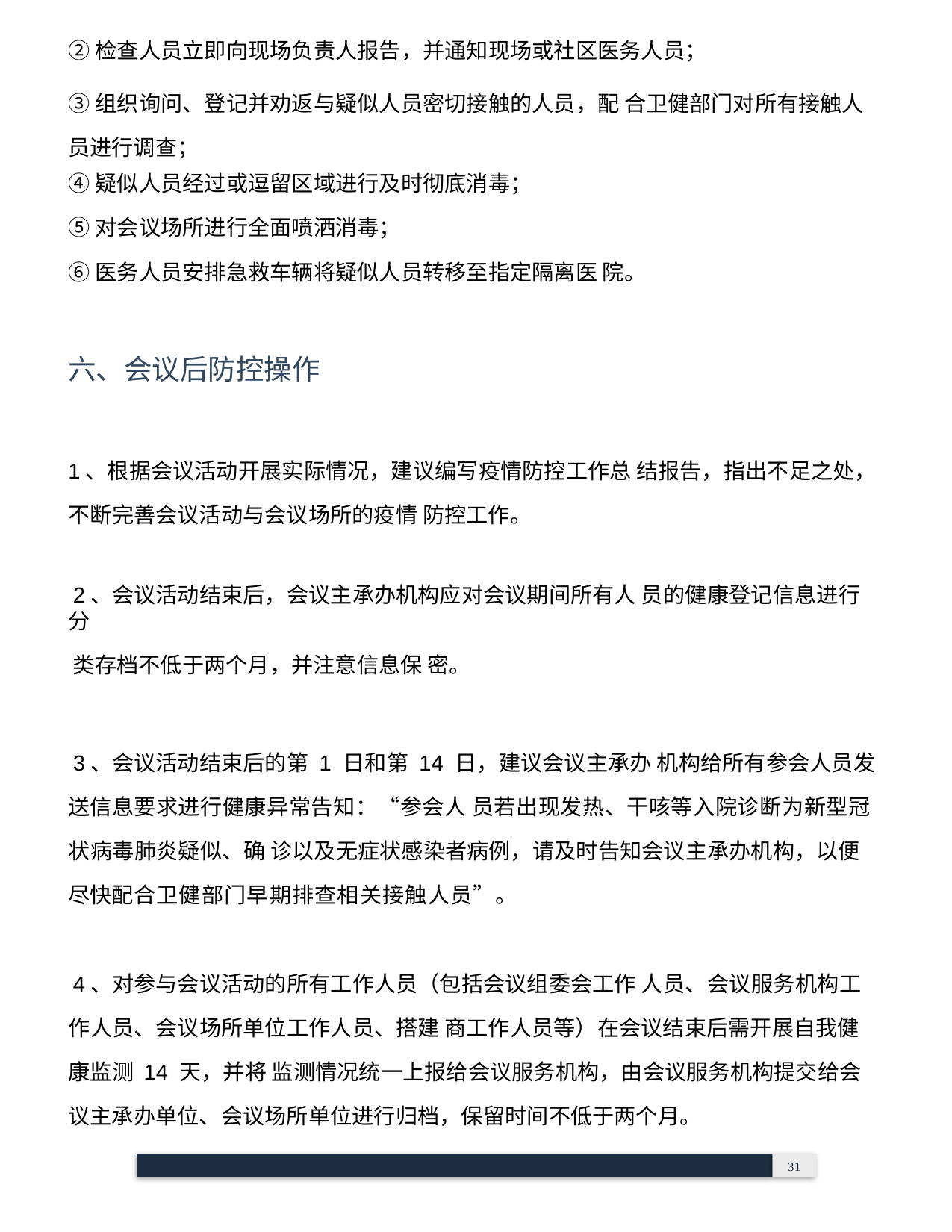

②检查人员立即向现场负责人报告，并通知现场或社区医务人员；

③组织询问、登记并劝返与疑似人员密切接触的人员，配 合卫健部门对所有接触人员进行调查；

④疑似人员经过或逗留区域进行及时彻底消毒；

⑤对会议场所进行全面喷洒消毒；

⑥医务人员安排急救车辆将疑似人员转移至指定隔离医 院。

六、会议后防控操作

1、根据会议活动开展实际情况，建议编写疫情防控工作总 结报告，指出不足之处，不断完善会议活动与会议场所的疫情 防控工作。

2、会议活动结束后，会议主承办机构应对会议期间所有人 员的健康登记信息进行分

类存档不低于两个月，并注意信息保 密。

3、会议活动结束后的第 1 日和第 14 日，建议会议主承办 机构给所有参会人员发送信息要求进行健康异常告知：“参会人 员若出现发热、干咳等入院诊断为新型冠状病毒肺炎疑似、确 诊以及无症状感染者病例，请及时告知会议主承办机构，以便 尽快配合卫健部门早期排查相关接触人员”。

4、对参与会议活动的所有工作人员（包括会议组委会工作 人员、会议服务机构工作人员、会议场所单位工作人员、搭建 商工作人员等）在会议结束后需开展自我健康监测 14 天，并将 监测情况统一上报给会议服务机构，由会议服务机构提交给会 议主承办单位、会议场所单位进行归档，保留时间不低于两个月。

   	31